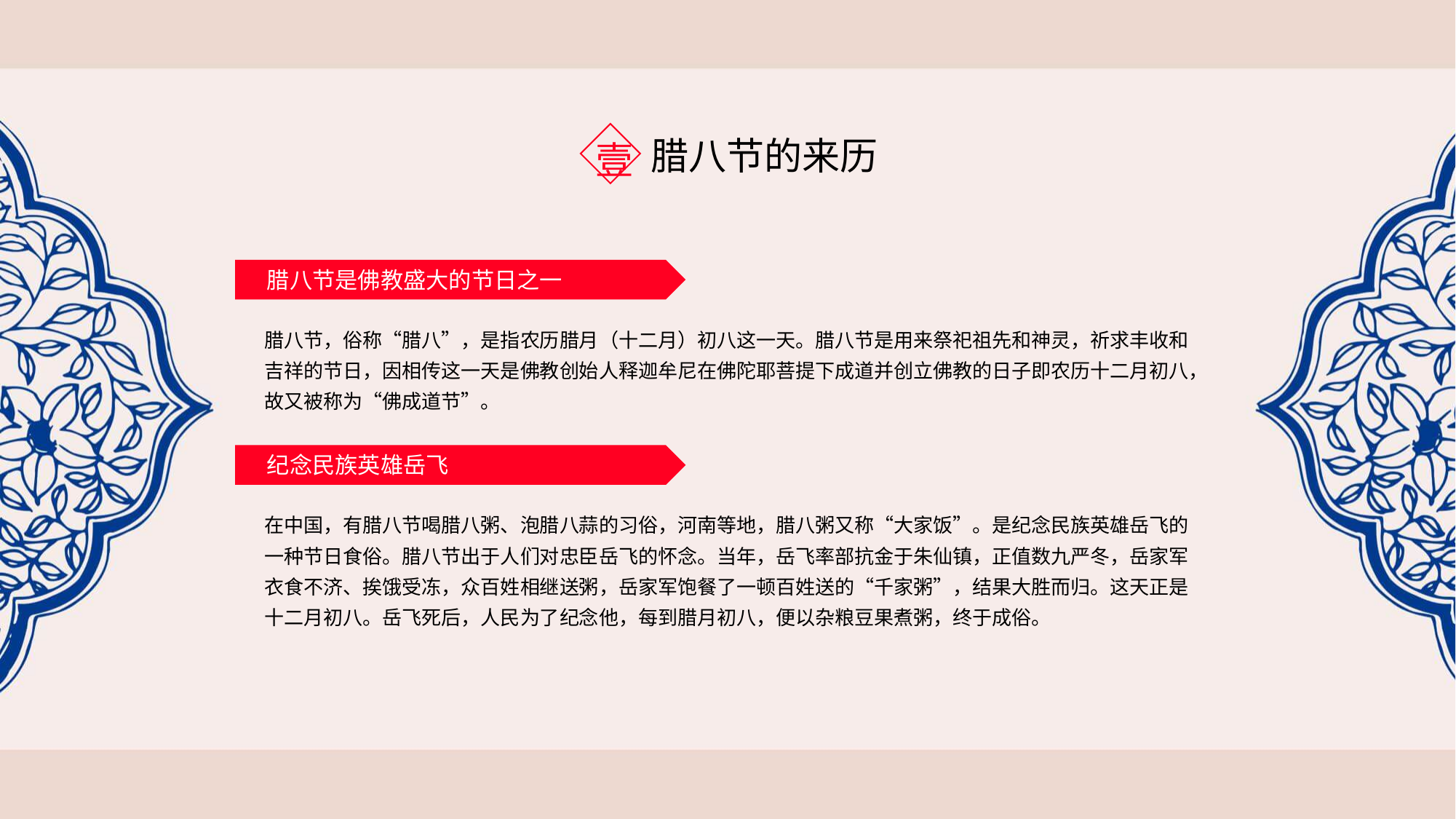

腊八节的来历
壹

腊八节是佛教盛大的节日之一
腊八节，俗称“腊八”，是指农历腊月（十二月）初八这一天。腊八节是用来祭祀祖先和神灵，祈求丰收和吉祥的节日，因相传这一天是佛教创始人释迦牟尼在佛陀耶菩提下成道并创立佛教的日子即农历十二月初八，故又被称为“佛成道节”。

纪念民族英雄岳飞
在中国，有腊八节喝腊八粥、泡腊八蒜的习俗，河南等地，腊八粥又称“大家饭”。是纪念民族英雄岳飞的一种节日食俗。腊八节出于人们对忠臣岳飞的怀念。当年，岳飞率部抗金于朱仙镇，正值数九严冬，岳家军衣食不济、挨饿受冻，众百姓相继送粥，岳家军饱餐了一顿百姓送的“千家粥”，结果大胜而归。这天正是十二月初八。岳飞死后，人民为了纪念他，每到腊月初八，便以杂粮豆果煮粥，终于成俗。